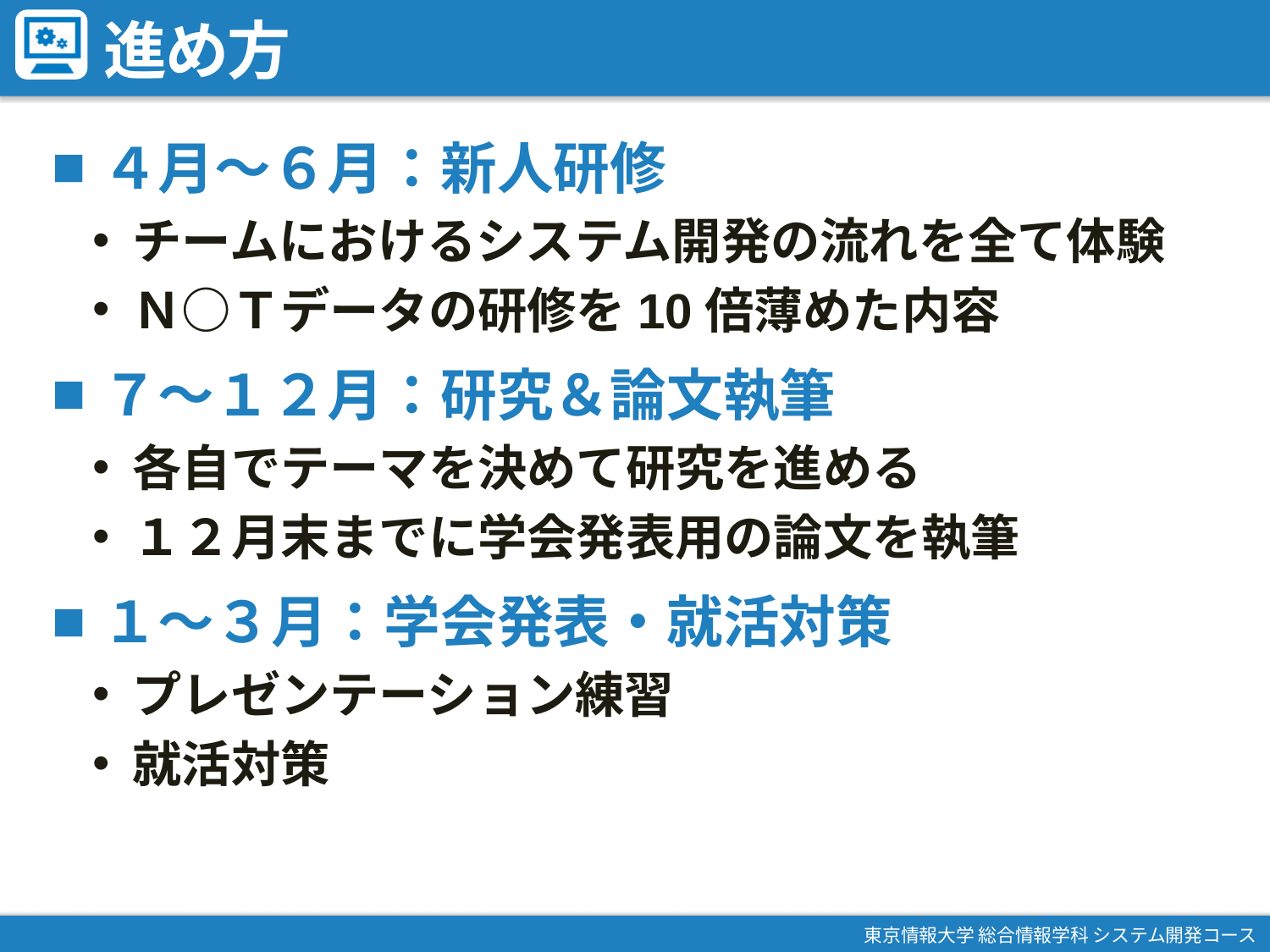

# 進め方
４月～６月：新人研修
チームにおけるシステム開発の流れを全て体験
Ｎ○Ｔデータの研修を10倍薄めた内容
７～１２月：研究＆論文執筆
各自でテーマを決めて研究を進める
１２月末までに学会発表用の論文を執筆
１～３月：学会発表・就活対策
プレゼンテーション練習
就活対策